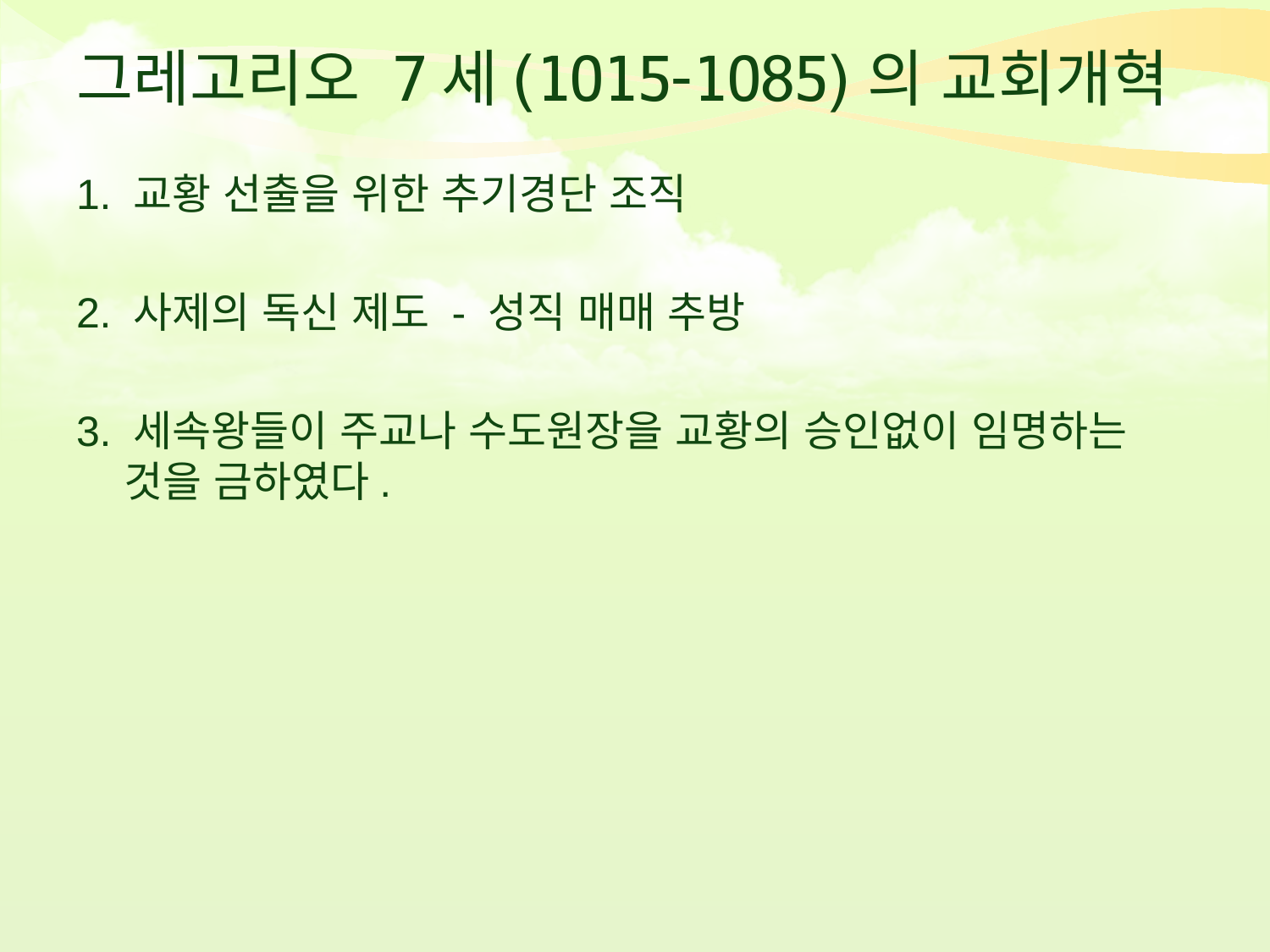

# 그레고리오 7세(1015-1085)의 교회개혁
1. 교황 선출을 위한 추기경단 조직

2. 사제의 독신 제도 - 성직 매매 추방

3. 세속왕들이 주교나 수도원장을 교황의 승인없이 임명하는 것을 금하였다.